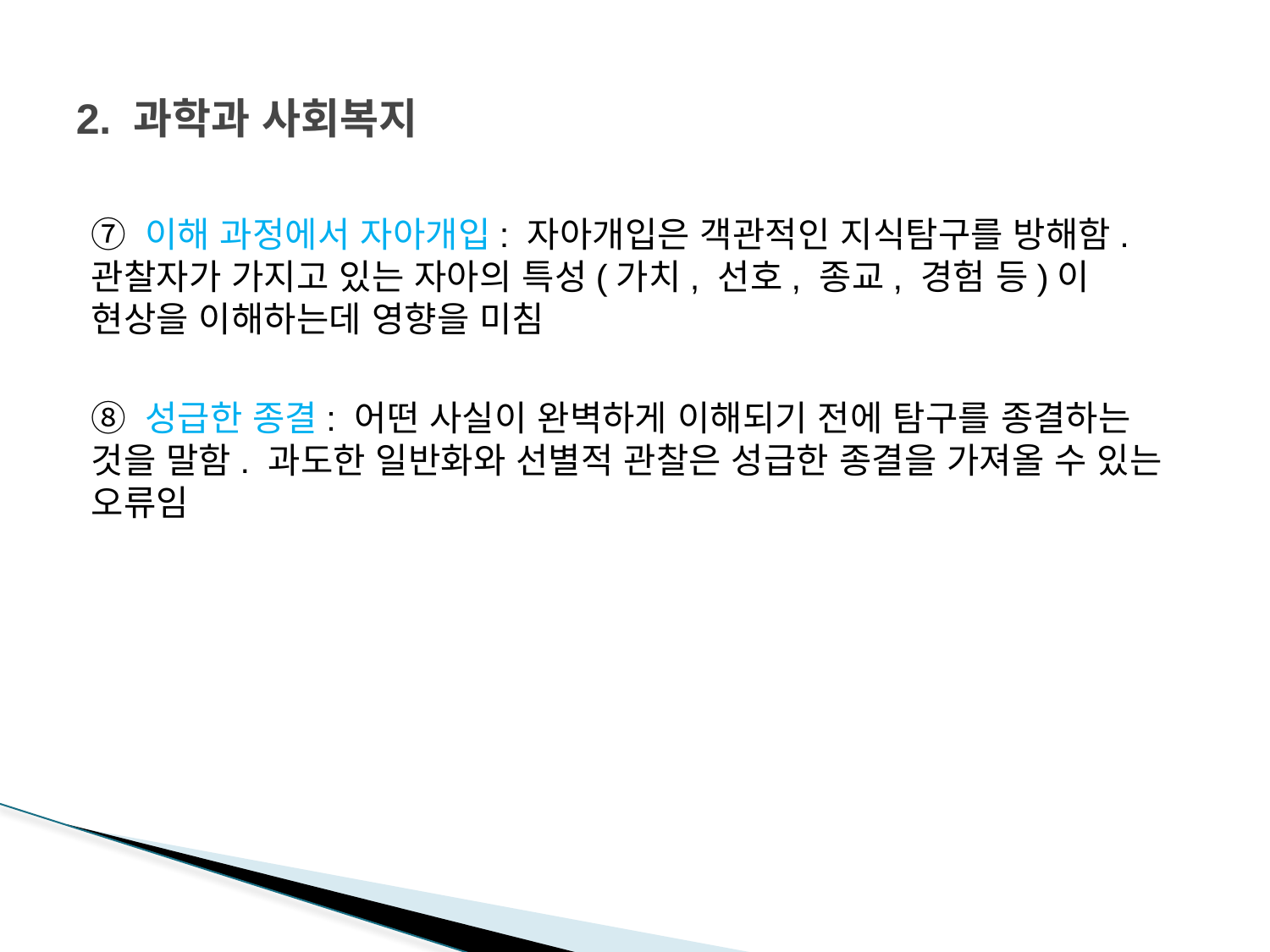

# 2. 과학과 사회복지
⑦ 이해 과정에서 자아개입: 자아개입은 객관적인 지식탐구를 방해함. 관찰자가 가지고 있는 자아의 특성(가치, 선호, 종교, 경험 등)이 현상을 이해하는데 영향을 미침

⑧ 성급한 종결: 어떤 사실이 완벽하게 이해되기 전에 탐구를 종결하는 것을 말함. 과도한 일반화와 선별적 관찰은 성급한 종결을 가져올 수 있는 오류임